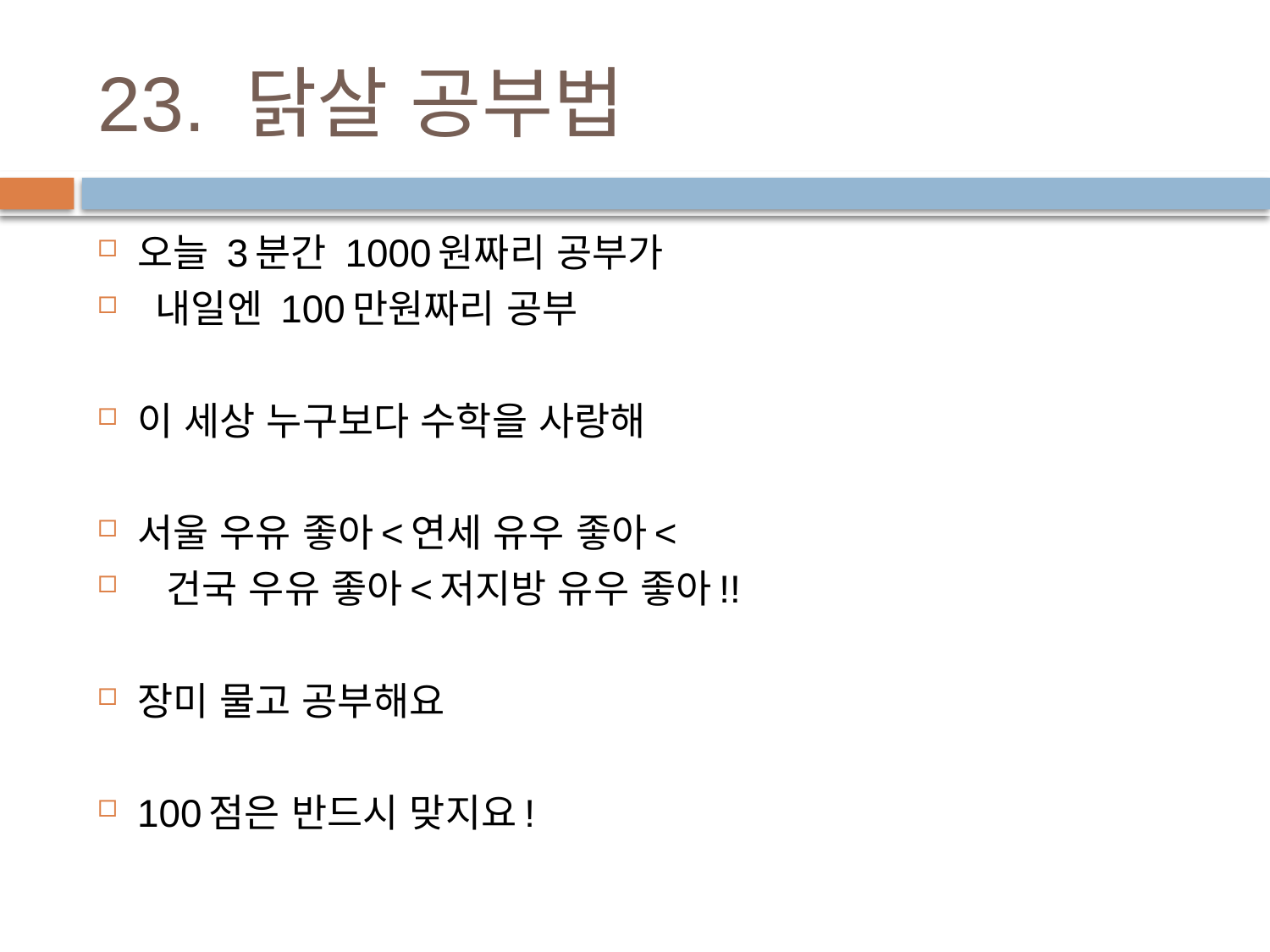

# 23. 닭살 공부법
오늘 3분간 1000원짜리 공부가
 내일엔 100만원짜리 공부

이 세상 누구보다 수학을 사랑해

서울 우유 좋아<연세 유우 좋아<
  건국 우유 좋아<저지방 유우 좋아!!

장미 물고 공부해요

100점은 반드시 맞지요!